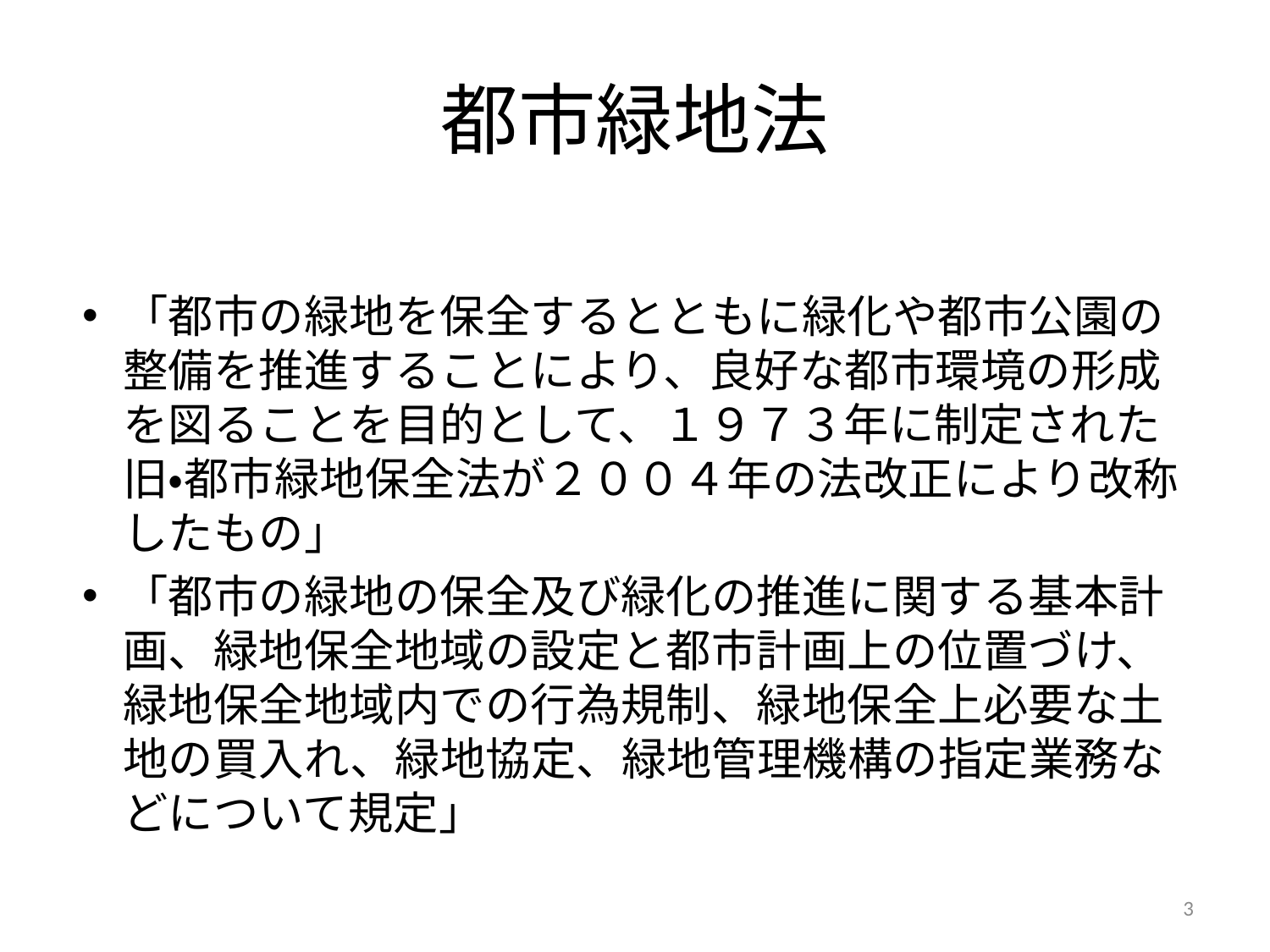

# 都市緑地法

「都市の緑地を保全するとともに緑化や都市公園の整備を推進することにより、良好な都市環境の形成を図ることを目的として、１９７３年に制定された旧・都市緑地保全法が２００４年の法改正により改称したもの」
「都市の緑地の保全及び緑化の推進に関する基本計画、緑地保全地域の設定と都市計画上の位置づけ、緑地保全地域内での行為規制、緑地保全上必要な土地の買入れ、緑地協定、緑地管理機構の指定業務などについて規定」
3